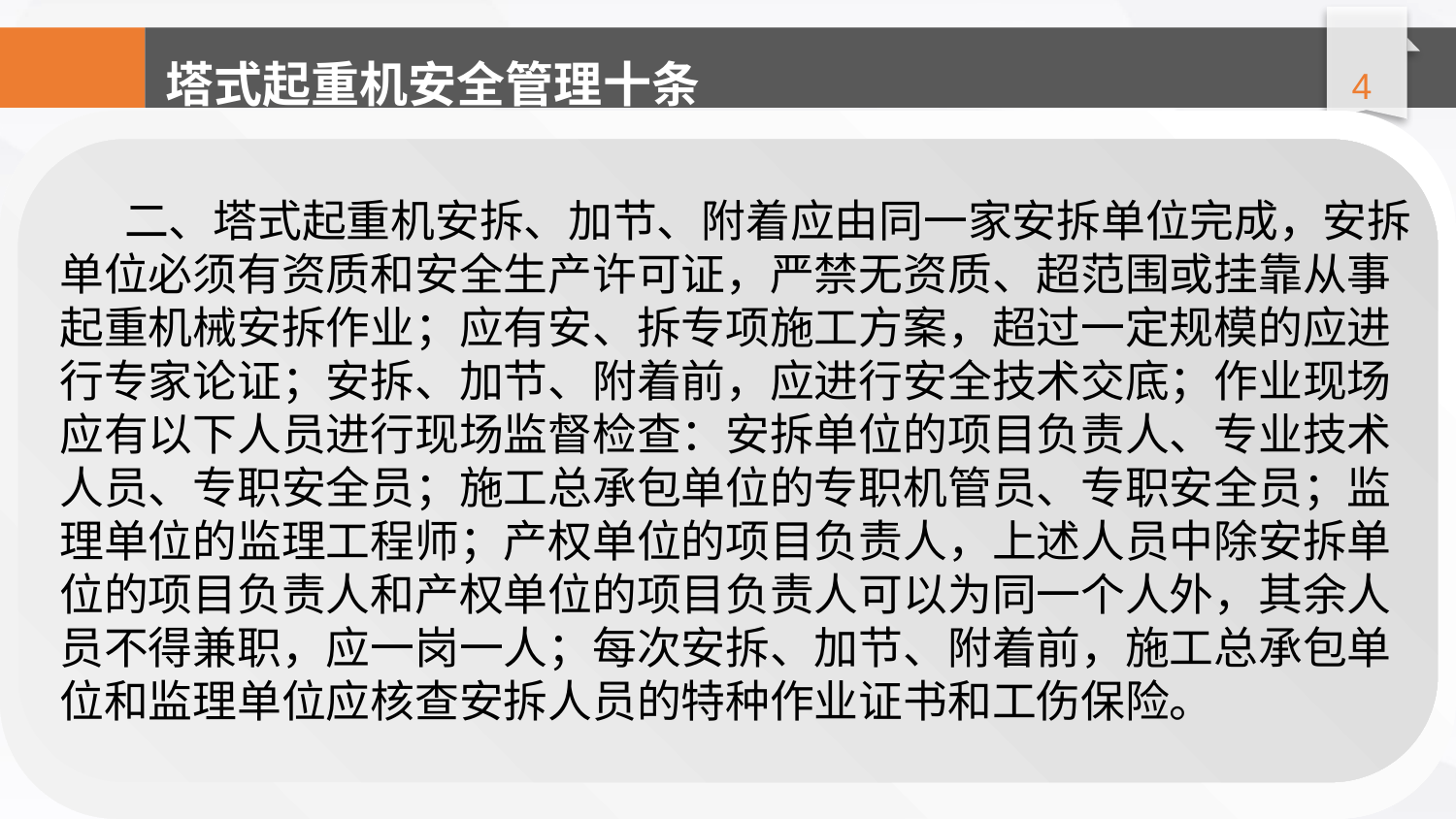

延时符

二、塔式起重机安拆、加节、附着应由同一家安拆单位完成，安拆单位必须有资质和安全生产许可证，严禁无资质、超范围或挂靠从事起重机械安拆作业；应有安、拆专项施工方案，超过一定规模的应进行专家论证；安拆、加节、附着前，应进行安全技术交底；作业现场应有以下人员进行现场监督检查：安拆单位的项目负责人、专业技术人员、专职安全员；施工总承包单位的专职机管员、专职安全员；监理单位的监理工程师；产权单位的项目负责人，上述人员中除安拆单位的项目负责人和产权单位的项目负责人可以为同一个人外，其余人员不得兼职，应一岗一人；每次安拆、加节、附着前，施工总承包单位和监理单位应核查安拆人员的特种作业证书和工伤保险。